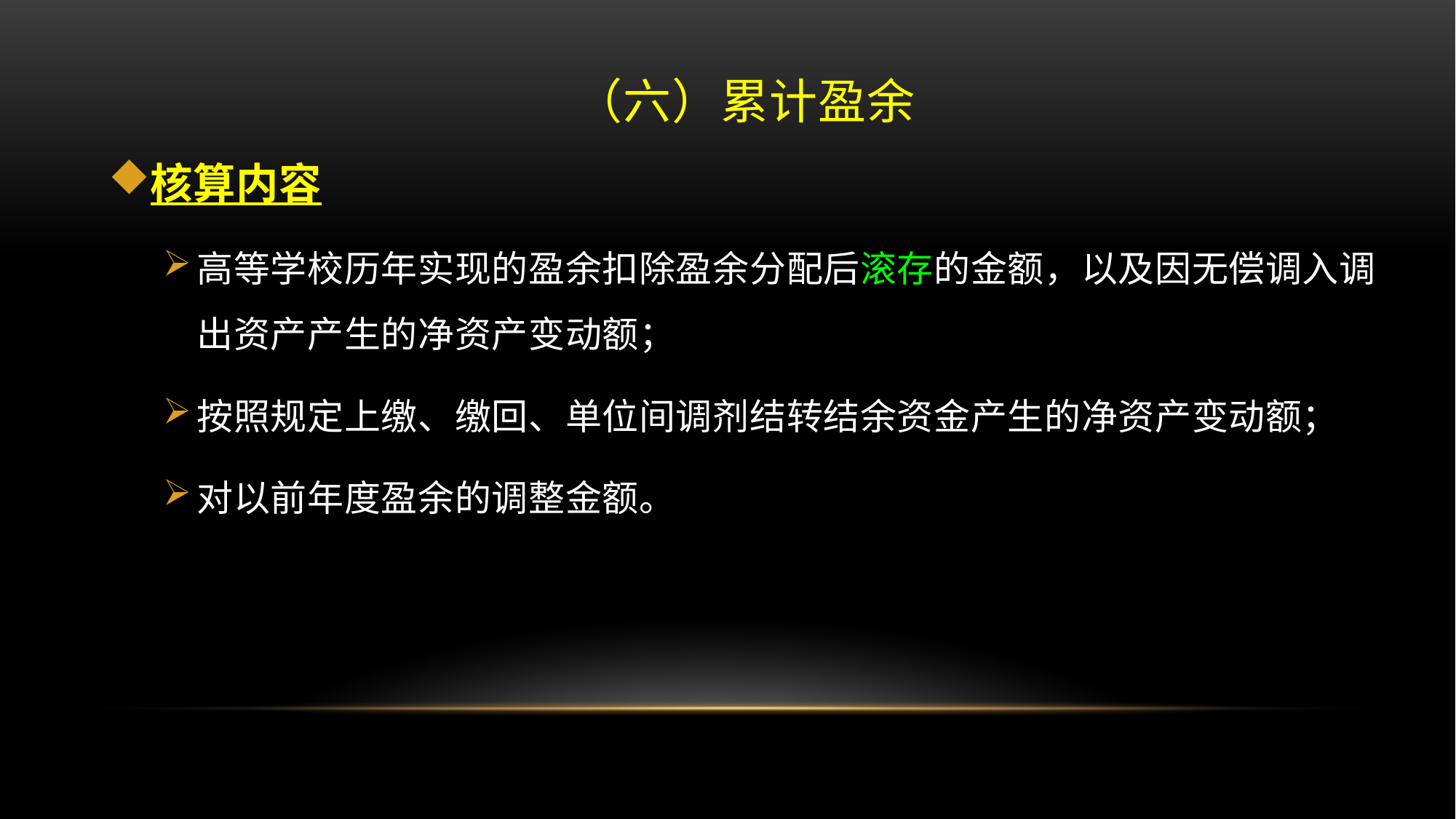

# （六）累计盈余
核算内容
高等学校历年实现的盈余扣除盈余分配后滚存的金额，以及因无偿调入调出资产产生的净资产变动额；
按照规定上缴、缴回、单位间调剂结转结余资金产生的净资产变动额；
对以前年度盈余的调整金额。
91